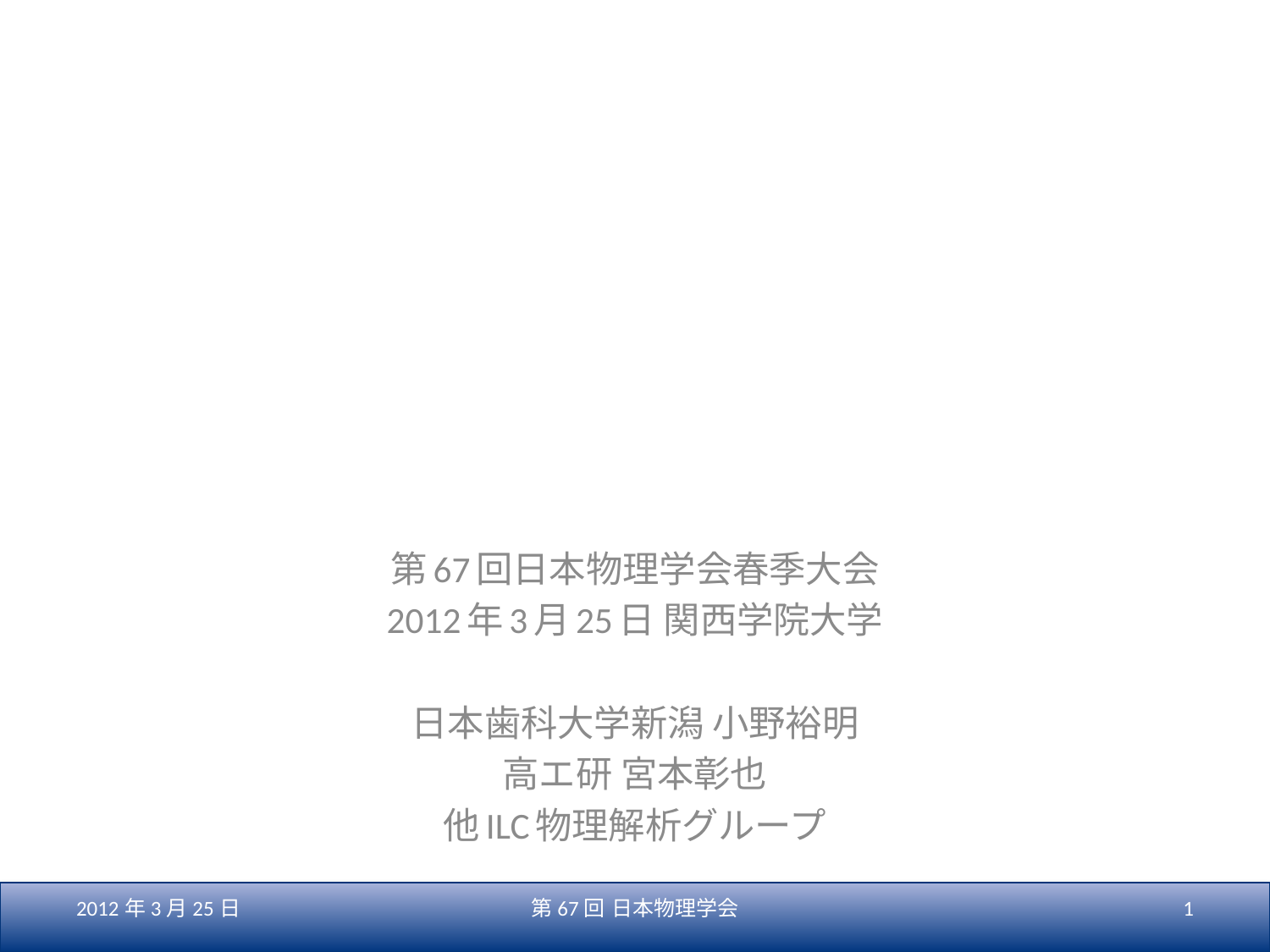

# ILC 実験でのヒッグス粒子 精密測定精度評価
第67回日本物理学会春季大会
2012年3月25日 関西学院大学

日本歯科大学新潟 小野裕明
高エ研 宮本彰也
他ILC物理解析グループ
2012年3月25日
第67回 日本物理学会
1